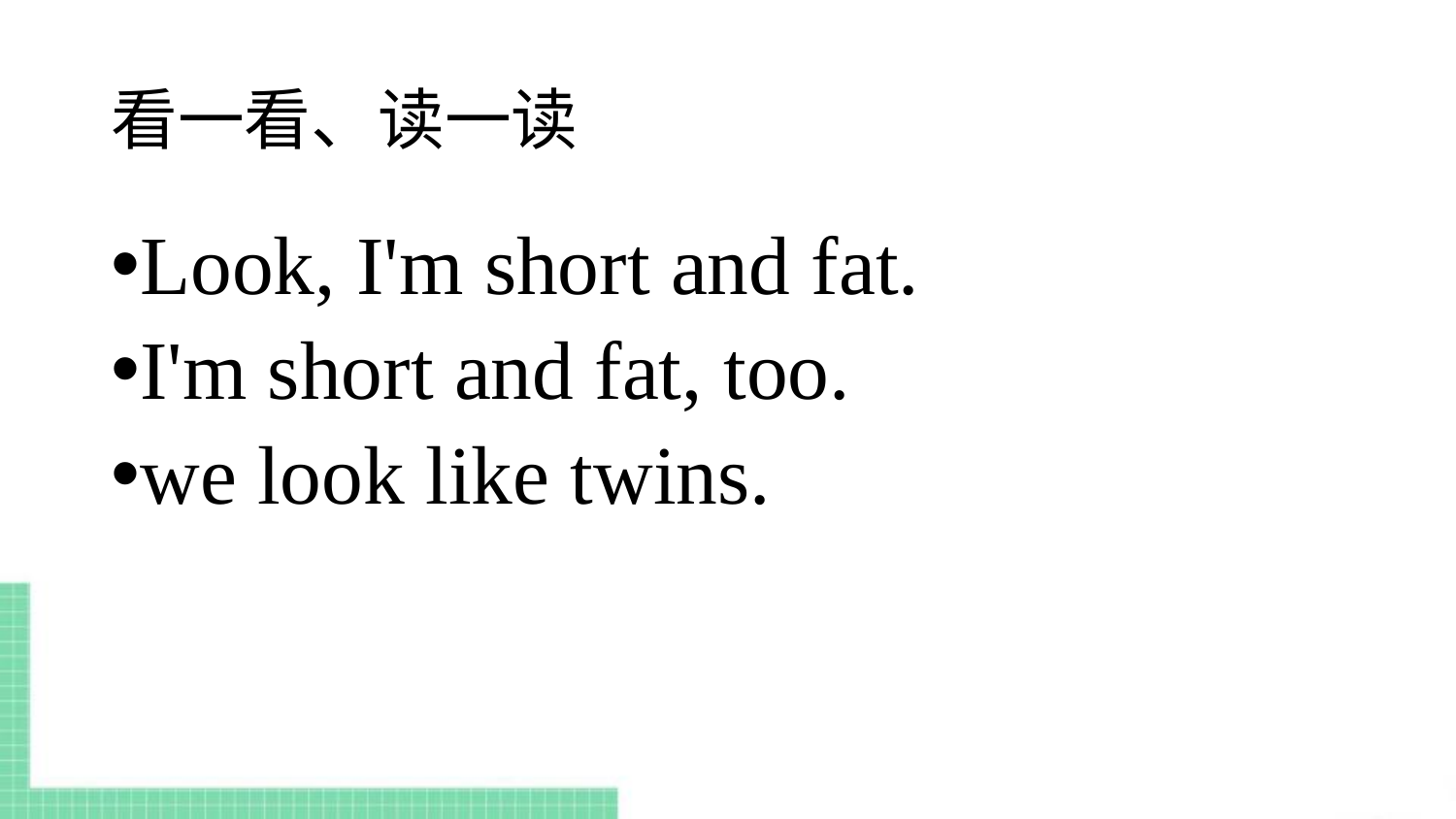

# 看一看、读一读
Look, I'm short and fat.
I'm short and fat, too.
we look like twins.